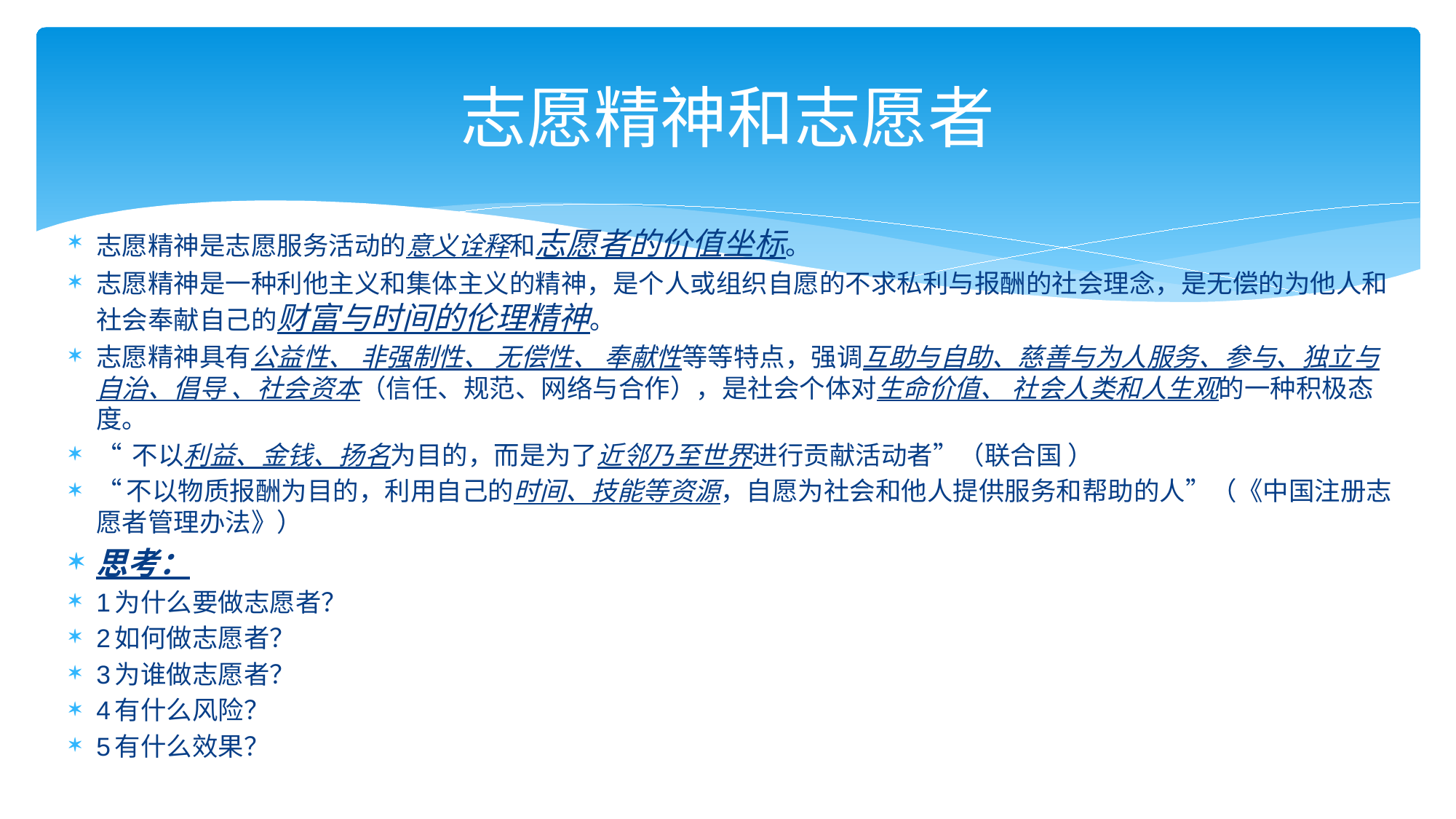

# 志愿精神和志愿者
志愿精神是志愿服务活动的意义诠释和志愿者的价值坐标。
志愿精神是一种利他主义和集体主义的精神，是个人或组织自愿的不求私利与报酬的社会理念，是无偿的为他人和社会奉献自己的财富与时间的伦理精神。
志愿精神具有公益性、 非强制性、 无偿性、 奉献性等等特点，强调互助与自助、慈善与为人服务、参与、独立与自治、倡导 、社会资本（信任、规范、网络与合作），是社会个体对生命价值、 社会人类和人生观的一种积极态度。
“ 不以利益、金钱、扬名为目的，而是为了近邻乃至世界进行贡献活动者”（联合国 ）
“不以物质报酬为目的，利用自己的时间、技能等资源，自愿为社会和他人提供服务和帮助的人”（《中国注册志愿者管理办法》）
思考：
1为什么要做志愿者？
2如何做志愿者？
3为谁做志愿者？
4有什么风险？
5有什么效果？